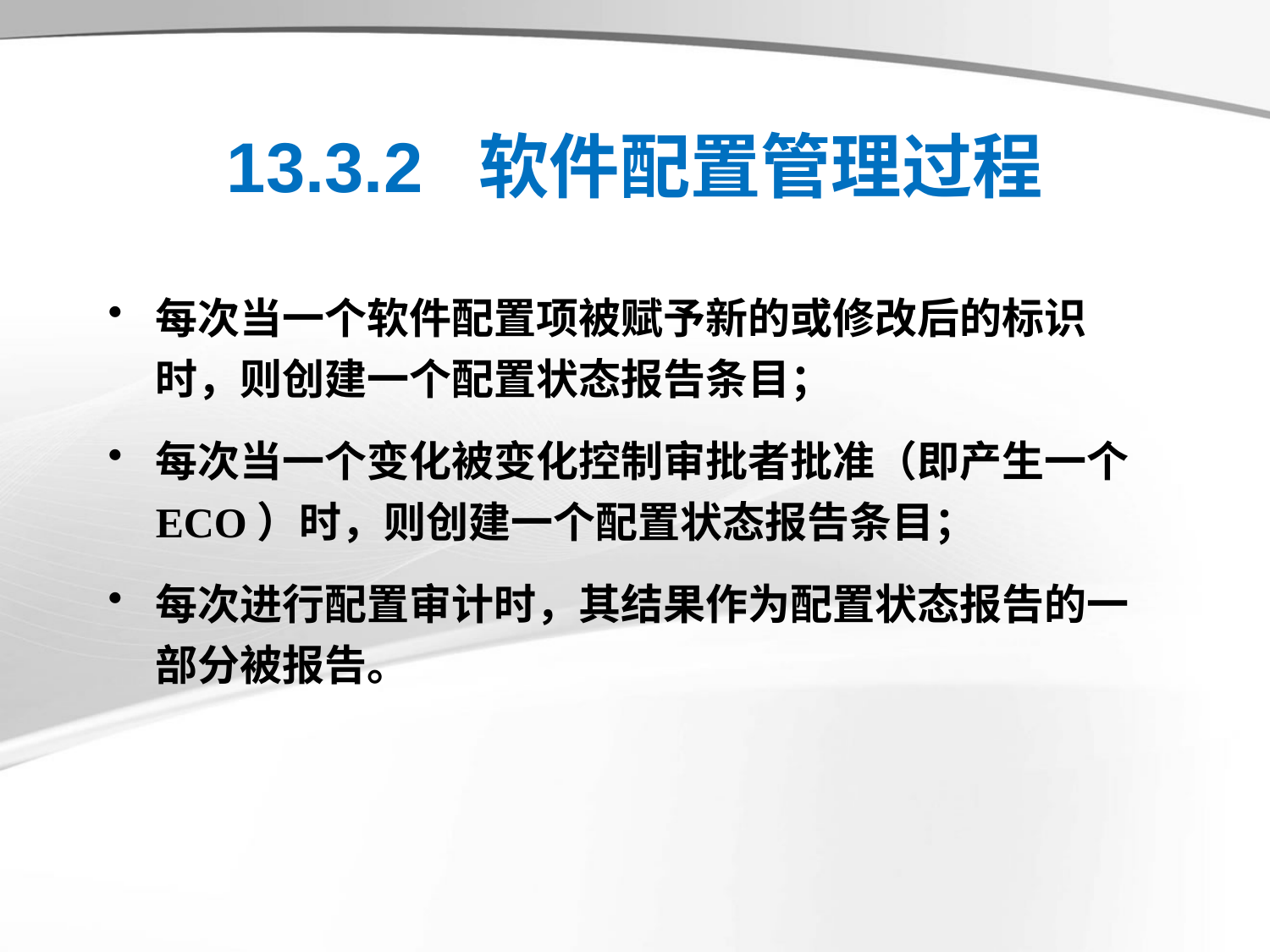

# 13.3.2  软件配置管理过程
每次当一个软件配置项被赋予新的或修改后的标识时，则创建一个配置状态报告条目；
每次当一个变化被变化控制审批者批准（即产生一个ECO）时，则创建一个配置状态报告条目；
每次进行配置审计时，其结果作为配置状态报告的一部分被报告。